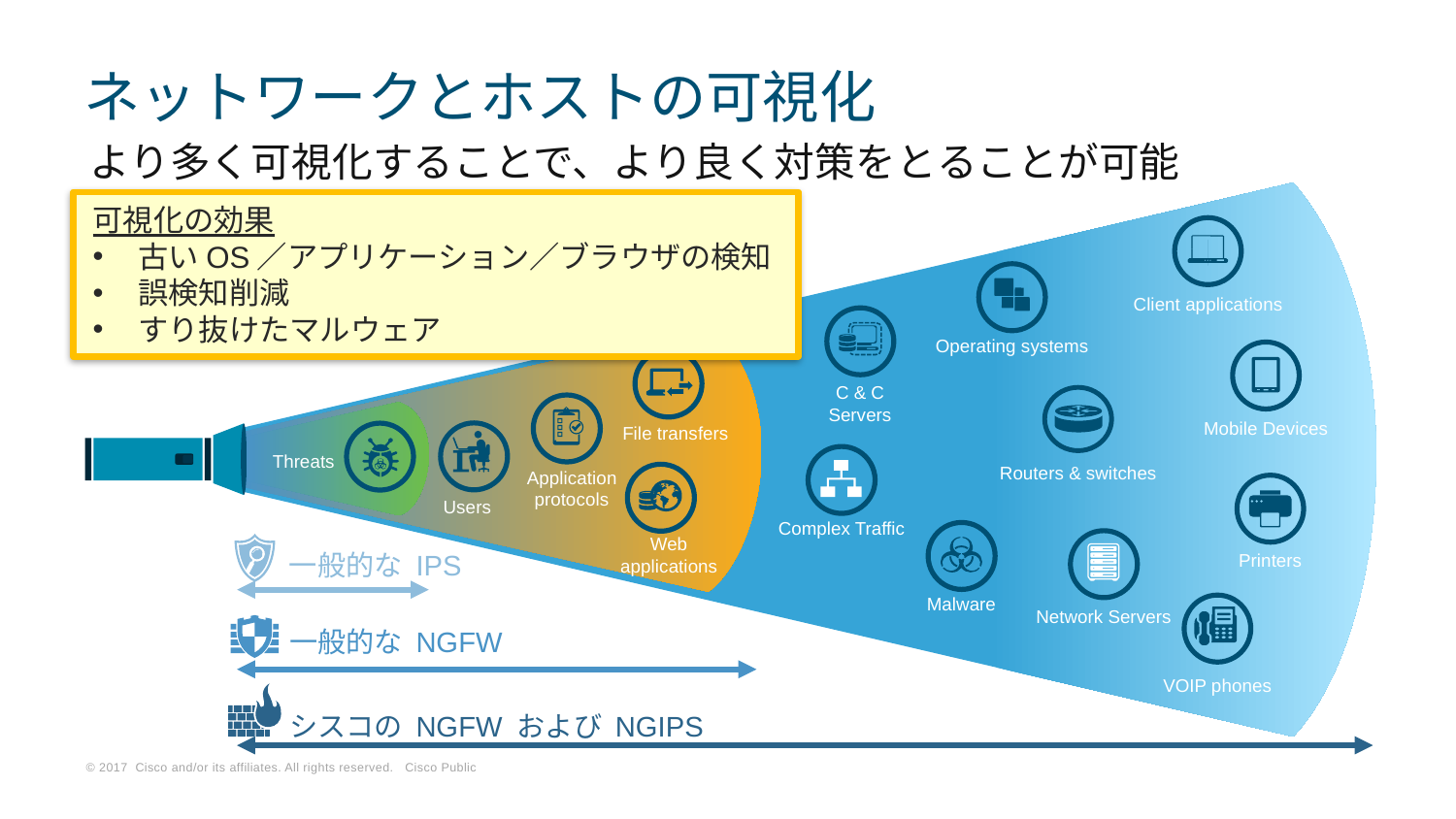

# ネットワークとホストの可視化
より多く可視化することで、より良く対策をとることが可能

Client applications

Operating systems

C & C Servers

Mobile Devices

Routers & switches

Complex Traffic

Printers

Malware

Network Servers

VOIP phones
可視化の効果
古いOS／アプリケーション／ブラウザの検知
誤検知削減
すり抜けたマルウェア

 File transfers

Application
protocols

Users

Web applications

Threats

一般的な IPS

一般的な NGFW

シスコの NGFW および NGIPS